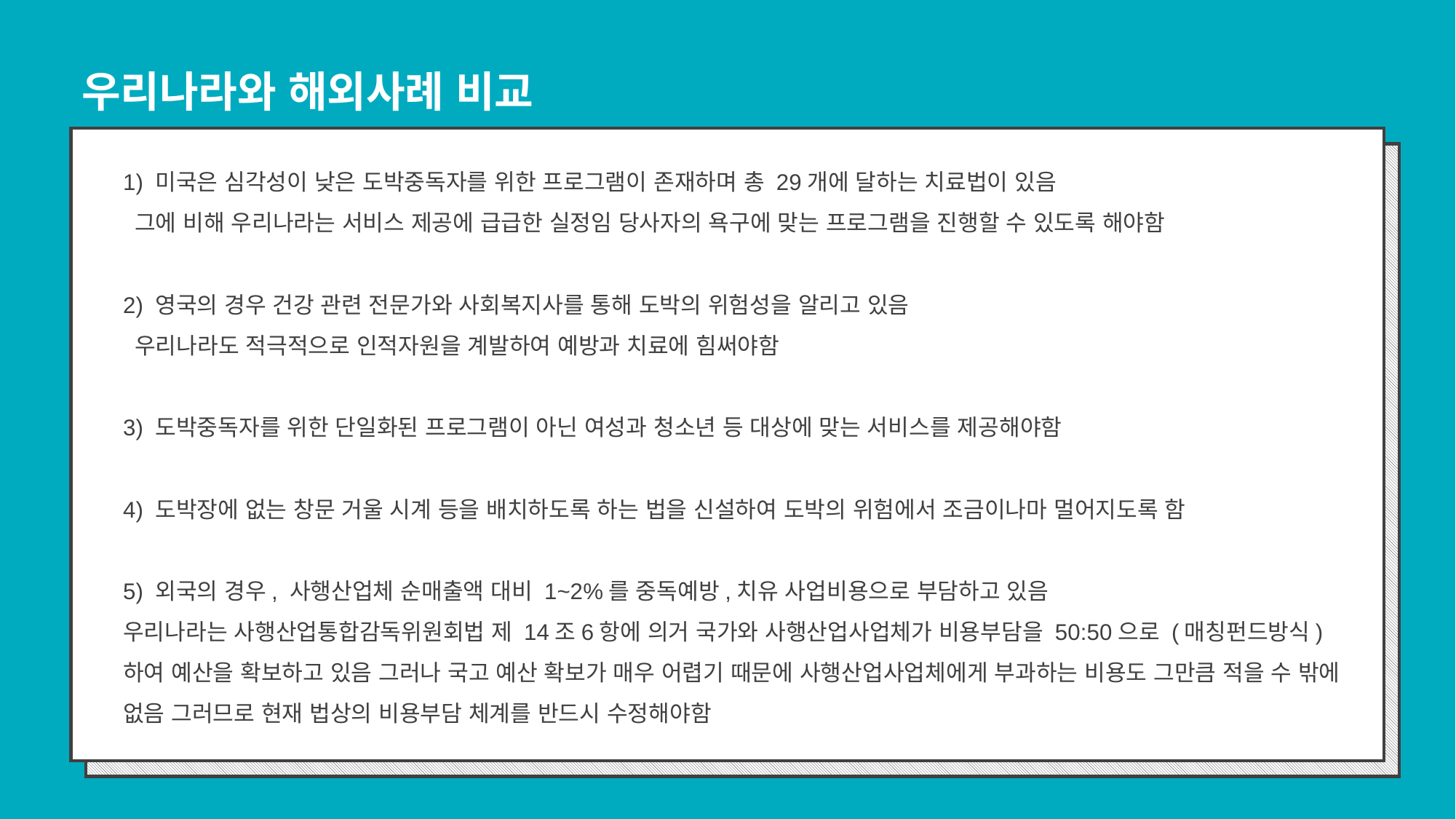

우리나라와 해외사례 비교

1) 미국은 심각성이 낮은 도박중독자를 위한 프로그램이 존재하며 총 29개에 달하는 치료법이 있음
 그에 비해 우리나라는 서비스 제공에 급급한 실정임 당사자의 욕구에 맞는 프로그램을 진행할 수 있도록 해야함

2) 영국의 경우 건강 관련 전문가와 사회복지사를 통해 도박의 위험성을 알리고 있음
 우리나라도 적극적으로 인적자원을 계발하여 예방과 치료에 힘써야함

3) 도박중독자를 위한 단일화된 프로그램이 아닌 여성과 청소년 등 대상에 맞는 서비스를 제공해야함

4) 도박장에 없는 창문 거울 시계 등을 배치하도록 하는 법을 신설하여 도박의 위험에서 조금이나마 멀어지도록 함

5) 외국의 경우, 사행산업체 순매출액 대비 1~2%를 중독예방,치유 사업비용으로 부담하고 있음
우리나라는 사행산업통합감독위원회법 제 14조6항에 의거 국가와 사행산업사업체가 비용부담을 50:50으로 (매칭펀드방식)하여 예산을 확보하고 있음 그러나 국고 예산 확보가 매우 어렵기 때문에 사행산업사업체에게 부과하는 비용도 그만큼 적을 수 밖에 없음 그러므로 현재 법상의 비용부담 체계를 반드시 수정해야함